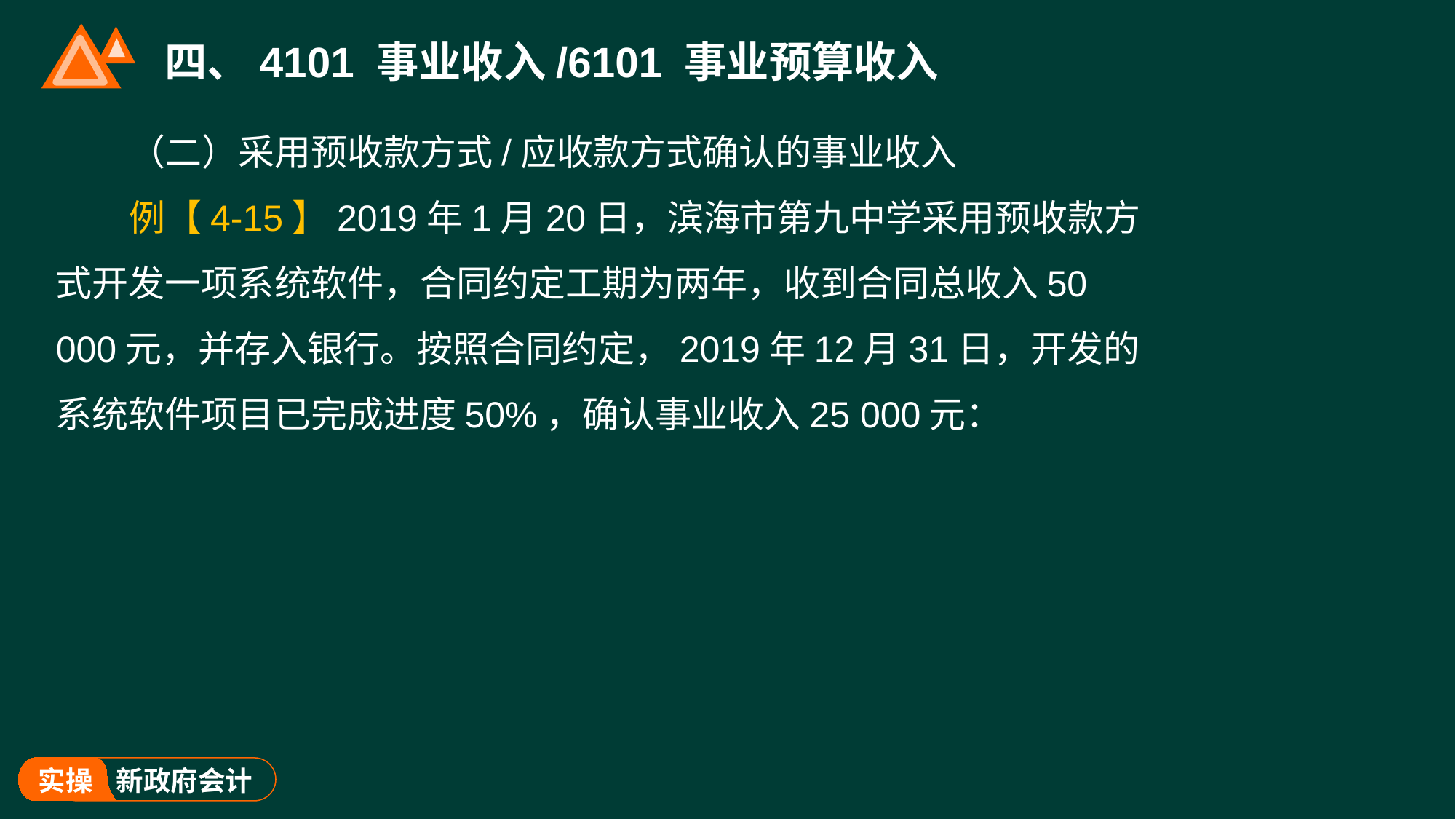

# 四、4101 事业收入/6101 事业预算收入
（二）采用预收款方式/应收款方式确认的事业收入
例【4-15】2019年1月20日，滨海市第九中学采用预收款方式开发一项系统软件，合同约定工期为两年，收到合同总收入50 000元，并存入银行。按照合同约定，2019年12月31日，开发的系统软件项目已完成进度50%，确认事业收入25 000元：